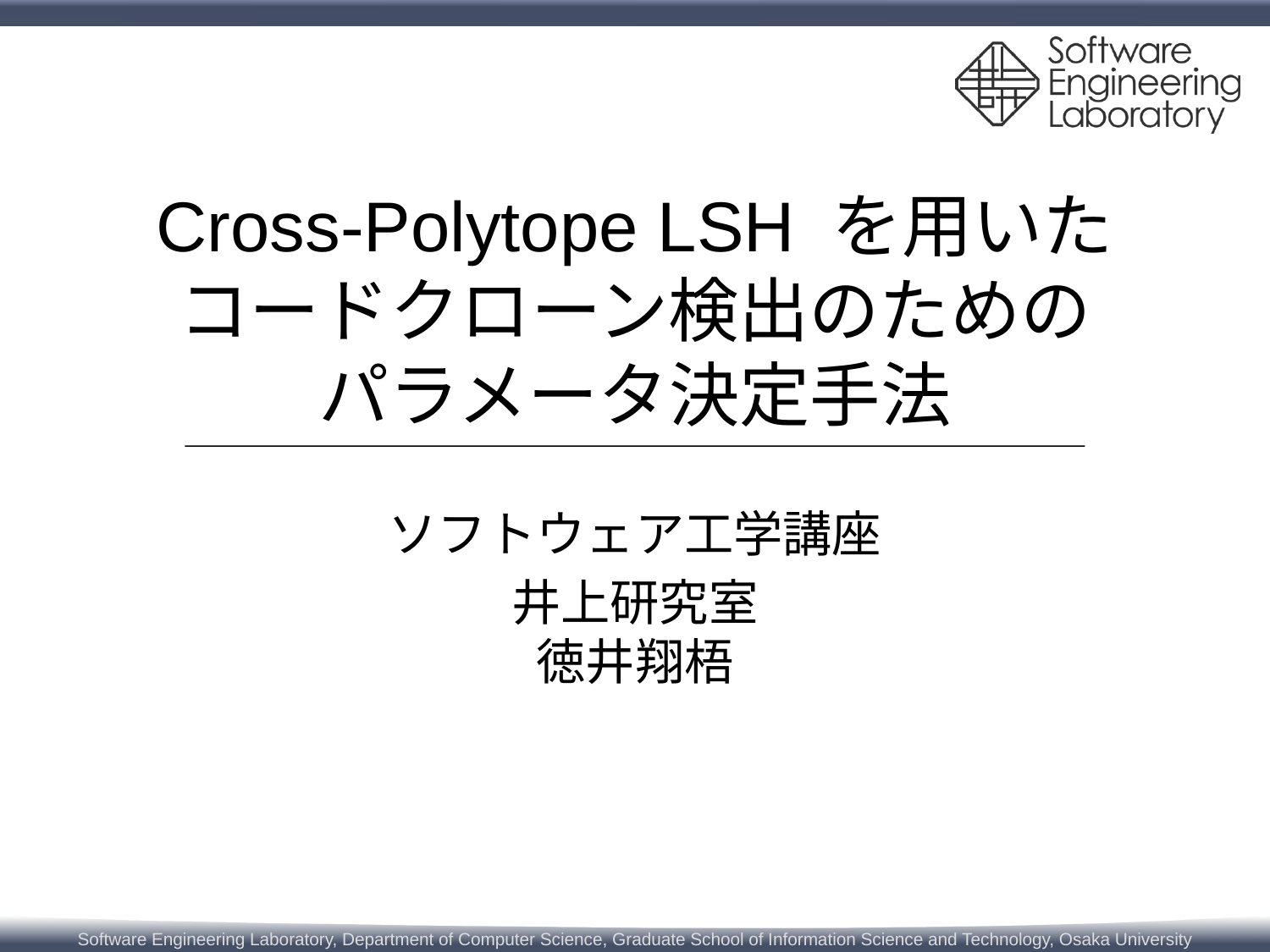

# Cross-Polytope LSH を用いた コードクローン検出のための パラメータ決定手法
ソフトウェア工学講座
井上研究室
徳井翔梧